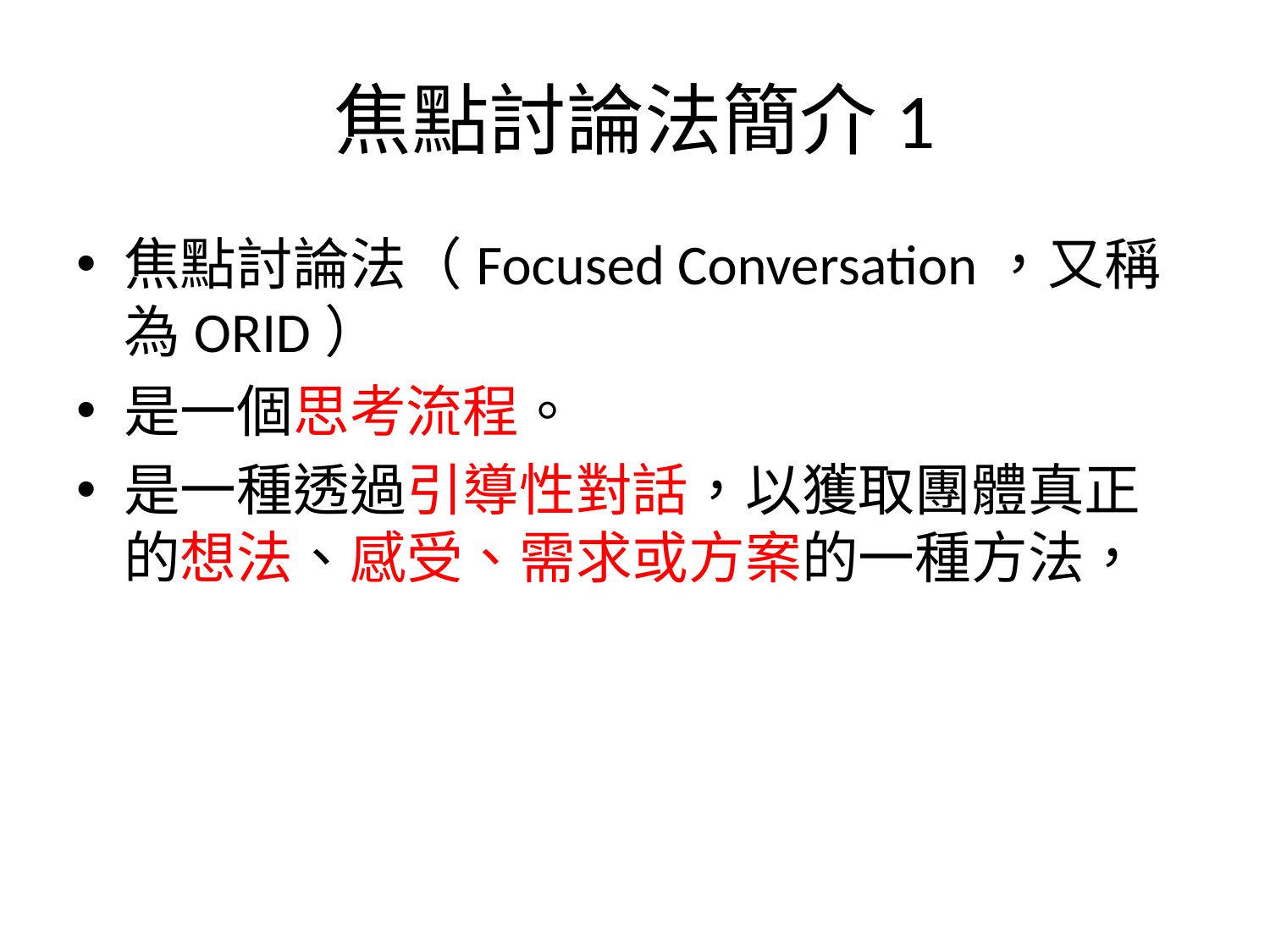

# 焦點討論法簡介1
焦點討論法（Focused Conversation，又稱為ORID）
是一個思考流程。
是一種透過引導性對話，以獲取團體真正的想法、感受、需求或方案的一種方法，